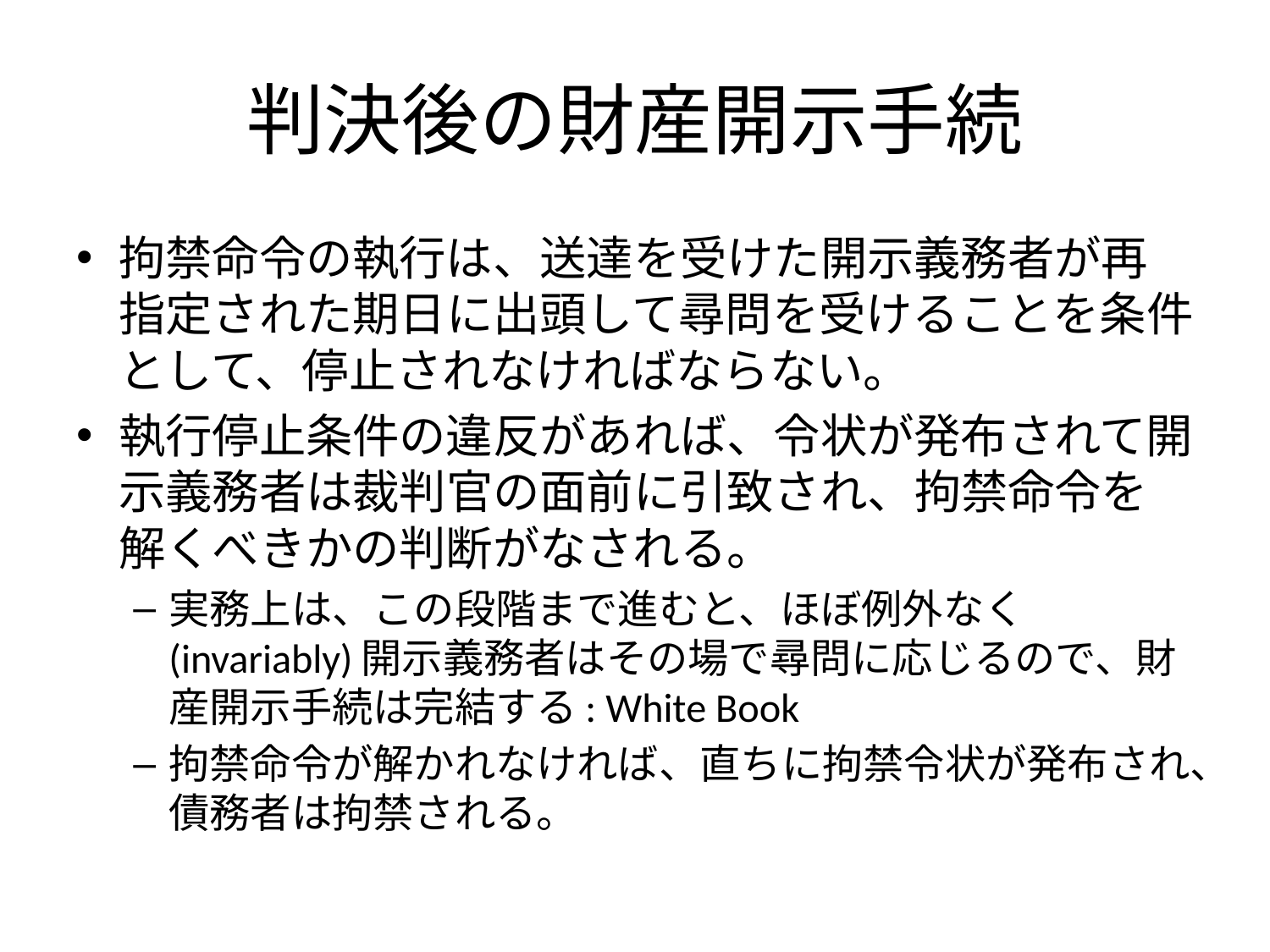

# 判決後の財産開示手続
拘禁命令の執行は、送達を受けた開示義務者が再指定された期日に出頭して尋問を受けることを条件として、停止されなければならない。
執行停止条件の違反があれば、令状が発布されて開示義務者は裁判官の面前に引致され、拘禁命令を解くべきかの判断がなされる。
実務上は、この段階まで進むと、ほぼ例外なく(invariably)開示義務者はその場で尋問に応じるので、財産開示手続は完結する: White Book
拘禁命令が解かれなければ、直ちに拘禁令状が発布され、債務者は拘禁される。